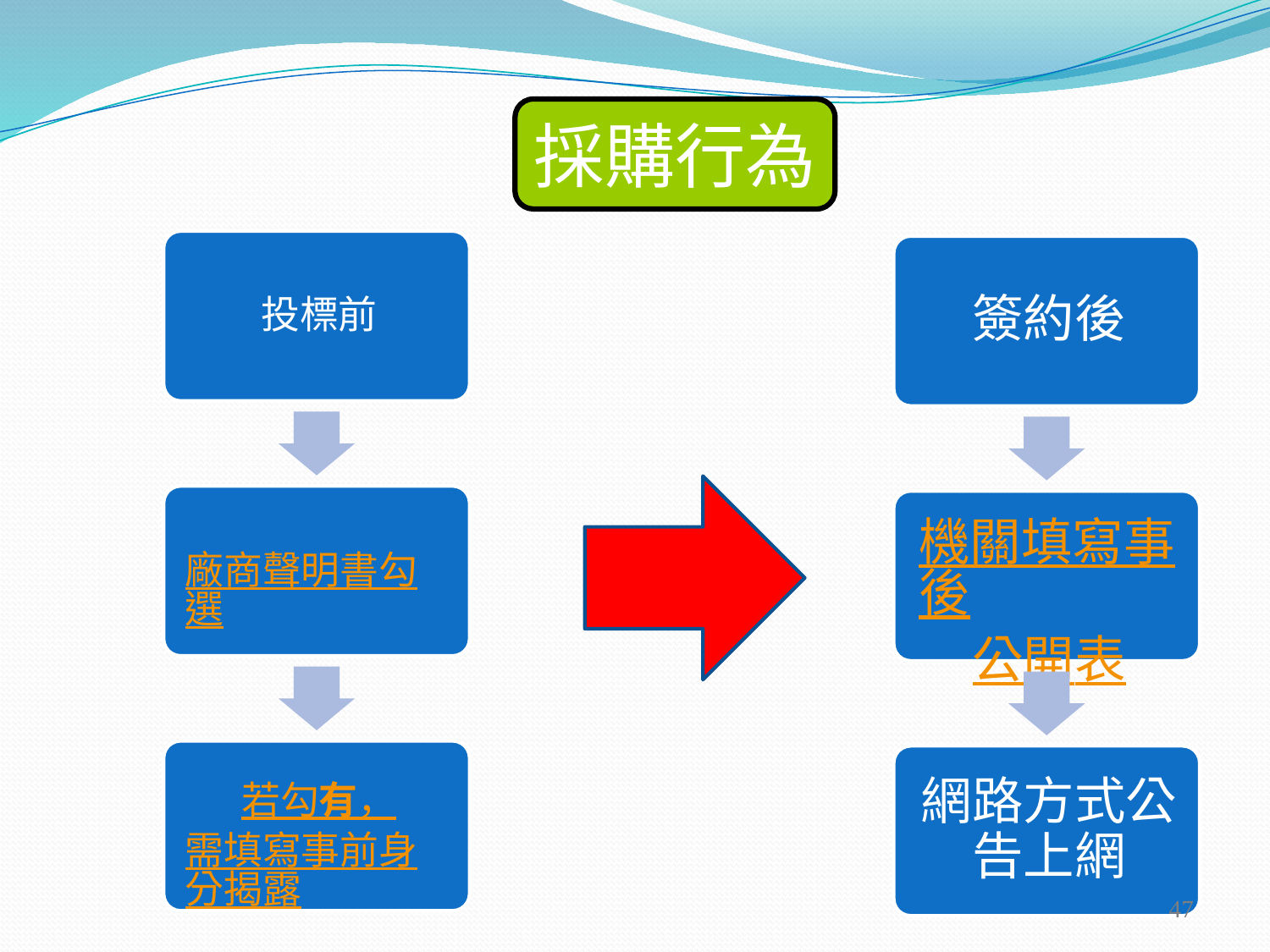

採購行為
投標前

廠商聲明書勾選

若勾有，需填寫事前身分揭露
簽約後

機關填寫事後公開表

網路方式公告上網

47